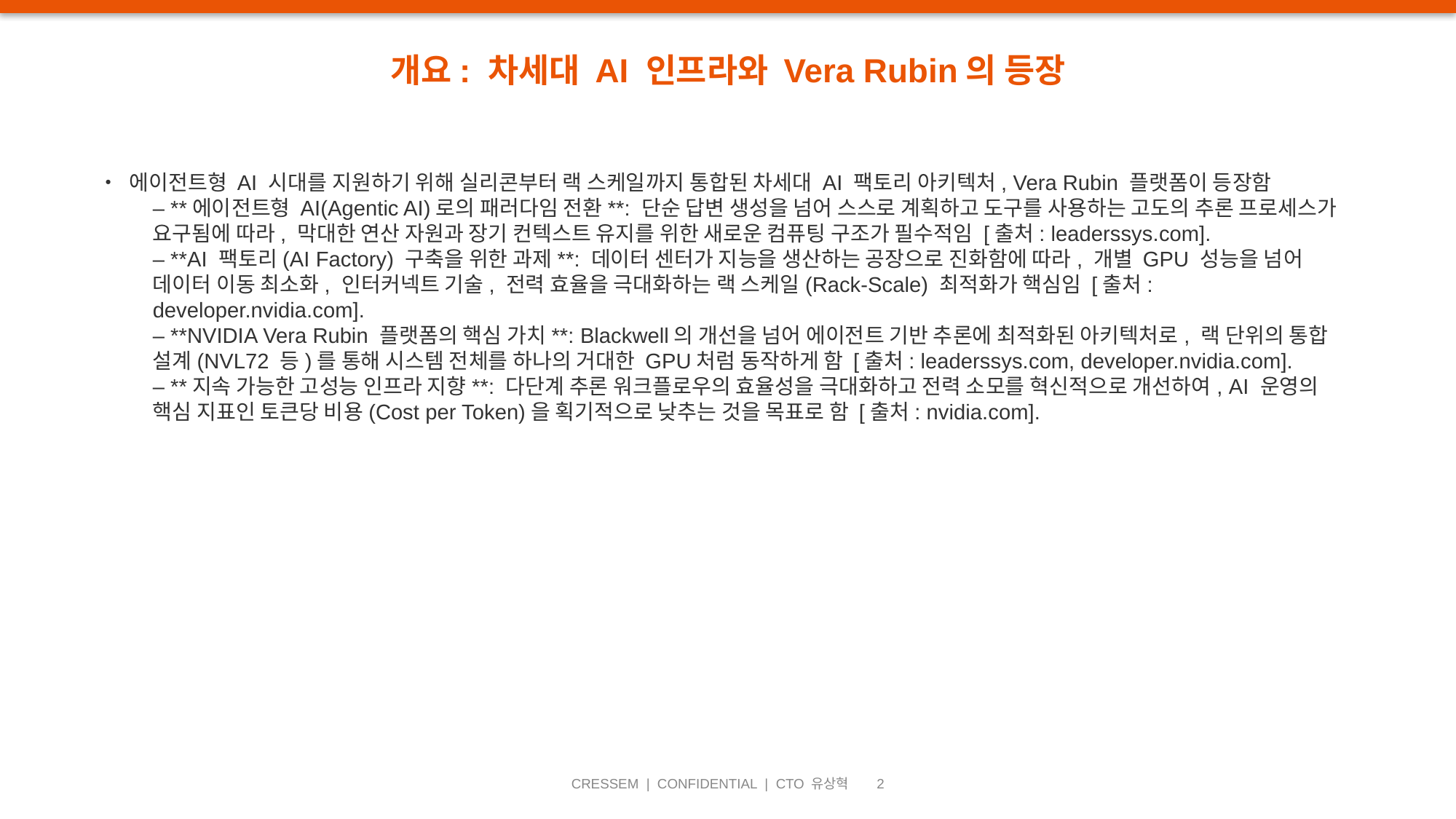

개요: 차세대 AI 인프라와 Vera Rubin의 등장
• 에이전트형 AI 시대를 지원하기 위해 실리콘부터 랙 스케일까지 통합된 차세대 AI 팩토리 아키텍처, Vera Rubin 플랫폼이 등장함
– **에이전트형 AI(Agentic AI)로의 패러다임 전환**: 단순 답변 생성을 넘어 스스로 계획하고 도구를 사용하는 고도의 추론 프로세스가 요구됨에 따라, 막대한 연산 자원과 장기 컨텍스트 유지를 위한 새로운 컴퓨팅 구조가 필수적임 [출처: leaderssys.com].
– **AI 팩토리(AI Factory) 구축을 위한 과제**: 데이터 센터가 지능을 생산하는 공장으로 진화함에 따라, 개별 GPU 성능을 넘어 데이터 이동 최소화, 인터커넥트 기술, 전력 효율을 극대화하는 랙 스케일(Rack-Scale) 최적화가 핵심임 [출처: developer.nvidia.com].
– **NVIDIA Vera Rubin 플랫폼의 핵심 가치**: Blackwell의 개선을 넘어 에이전트 기반 추론에 최적화된 아키텍처로, 랙 단위의 통합 설계(NVL72 등)를 통해 시스템 전체를 하나의 거대한 GPU처럼 동작하게 함 [출처: leaderssys.com, developer.nvidia.com].
– **지속 가능한 고성능 인프라 지향**: 다단계 추론 워크플로우의 효율성을 극대화하고 전력 소모를 혁신적으로 개선하여, AI 운영의 핵심 지표인 토큰당 비용(Cost per Token)을 획기적으로 낮추는 것을 목표로 함 [출처: nvidia.com].
CRESSEM  |  CONFIDENTIAL  |  CTO 유상혁        2